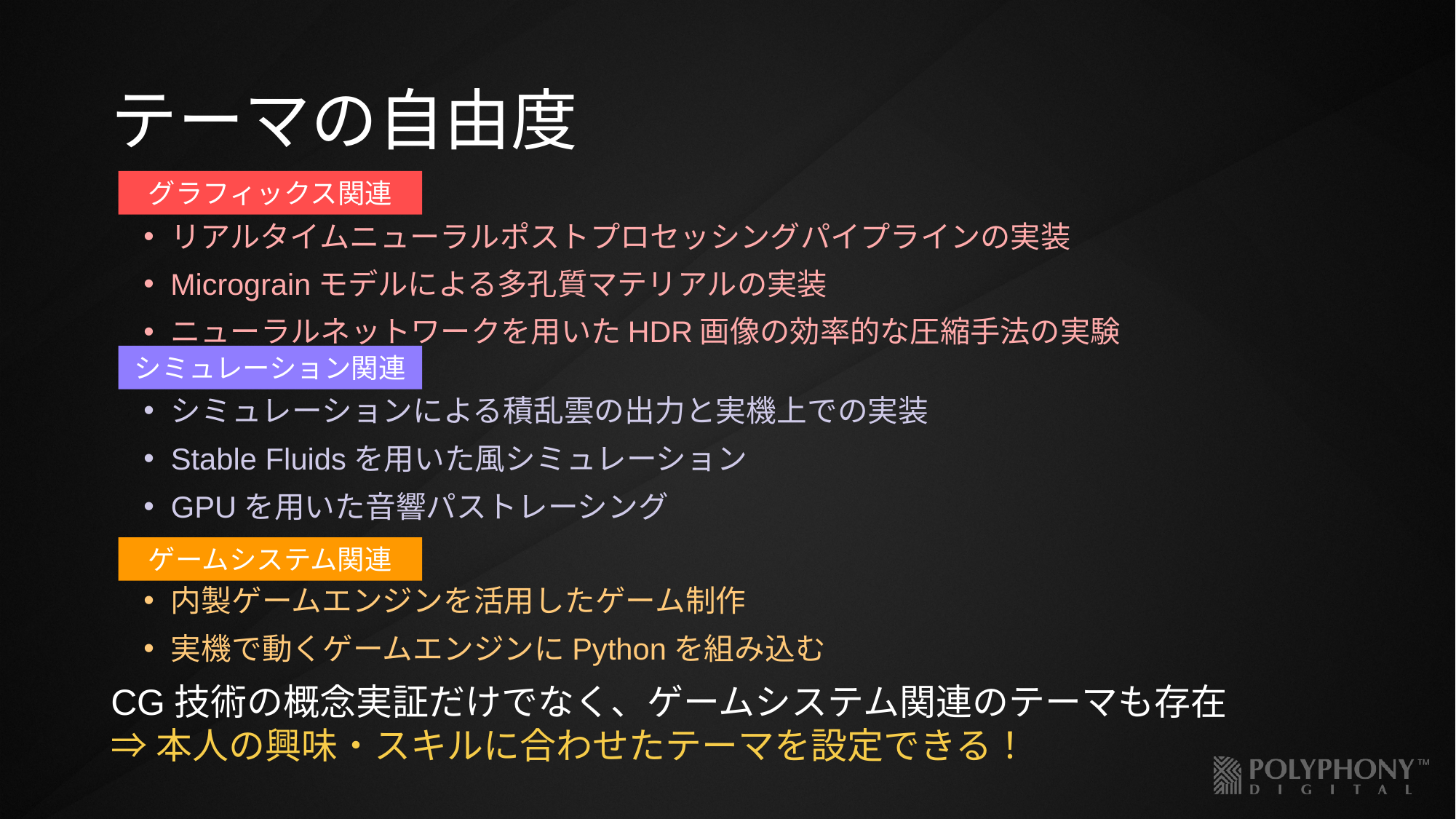

# テーマの自由度
グラフィックス関連
リアルタイムニューラルポストプロセッシングパイプラインの実装
Micrograinモデルによる多孔質マテリアルの実装
ニューラルネットワークを用いたHDR画像の効率的な圧縮手法の実験

シミュレーション関連
シミュレーションによる積乱雲の出力と実機上での実装
Stable Fluidsを用いた風シミュレーション
GPUを用いた音響パストレーシング

ゲームシステム関連
内製ゲームエンジンを活用したゲーム制作
実機で動くゲームエンジンにPythonを組み込む
CG技術の概念実証だけでなく、ゲームシステム関連のテーマも存在
⇒本人の興味・スキルに合わせたテーマを設定できる！